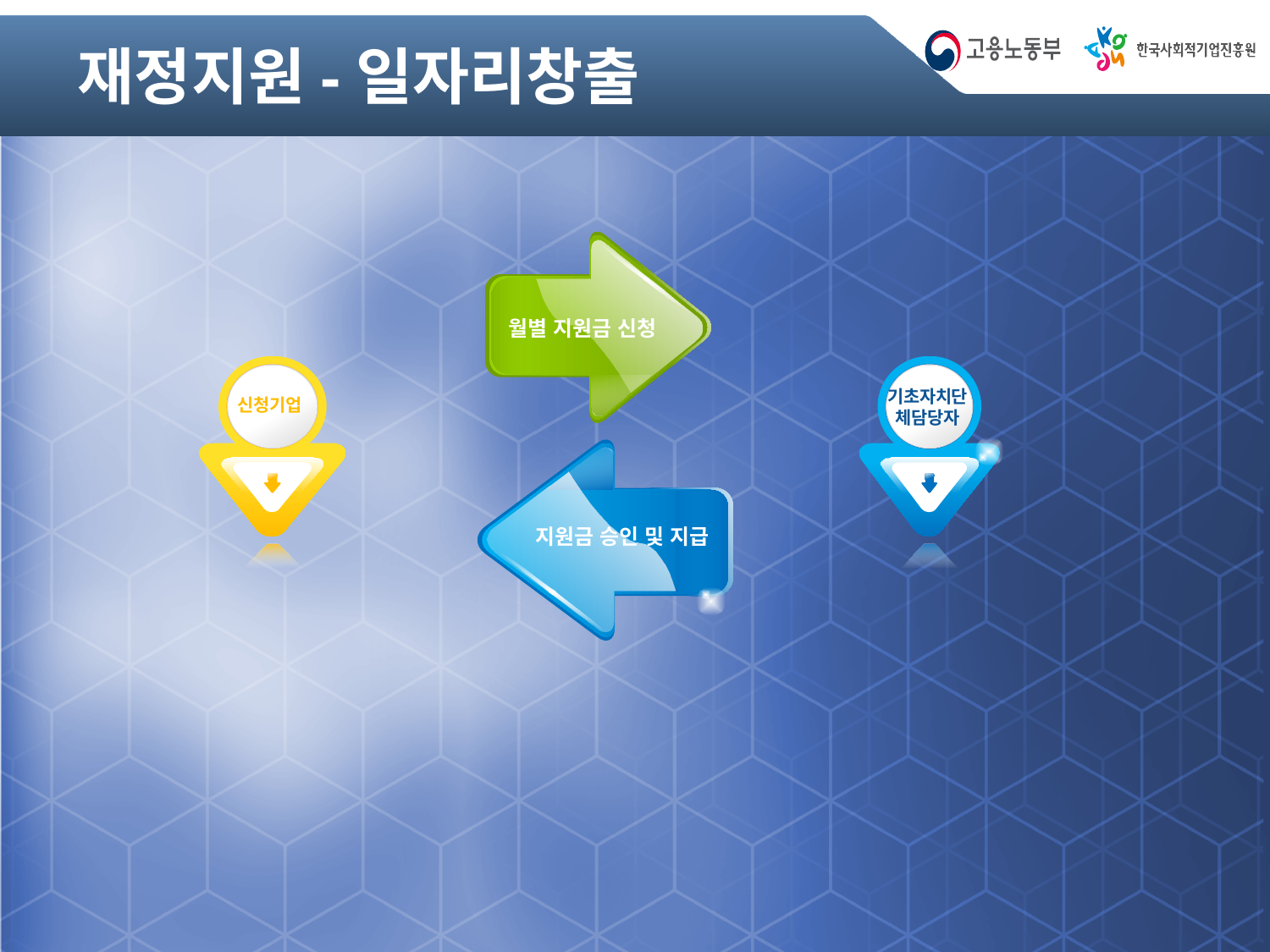

# 재정지원-일자리창출

월별 지원금 신청

신청기업

기초자치단체담당자

지원금 승인 및 지급